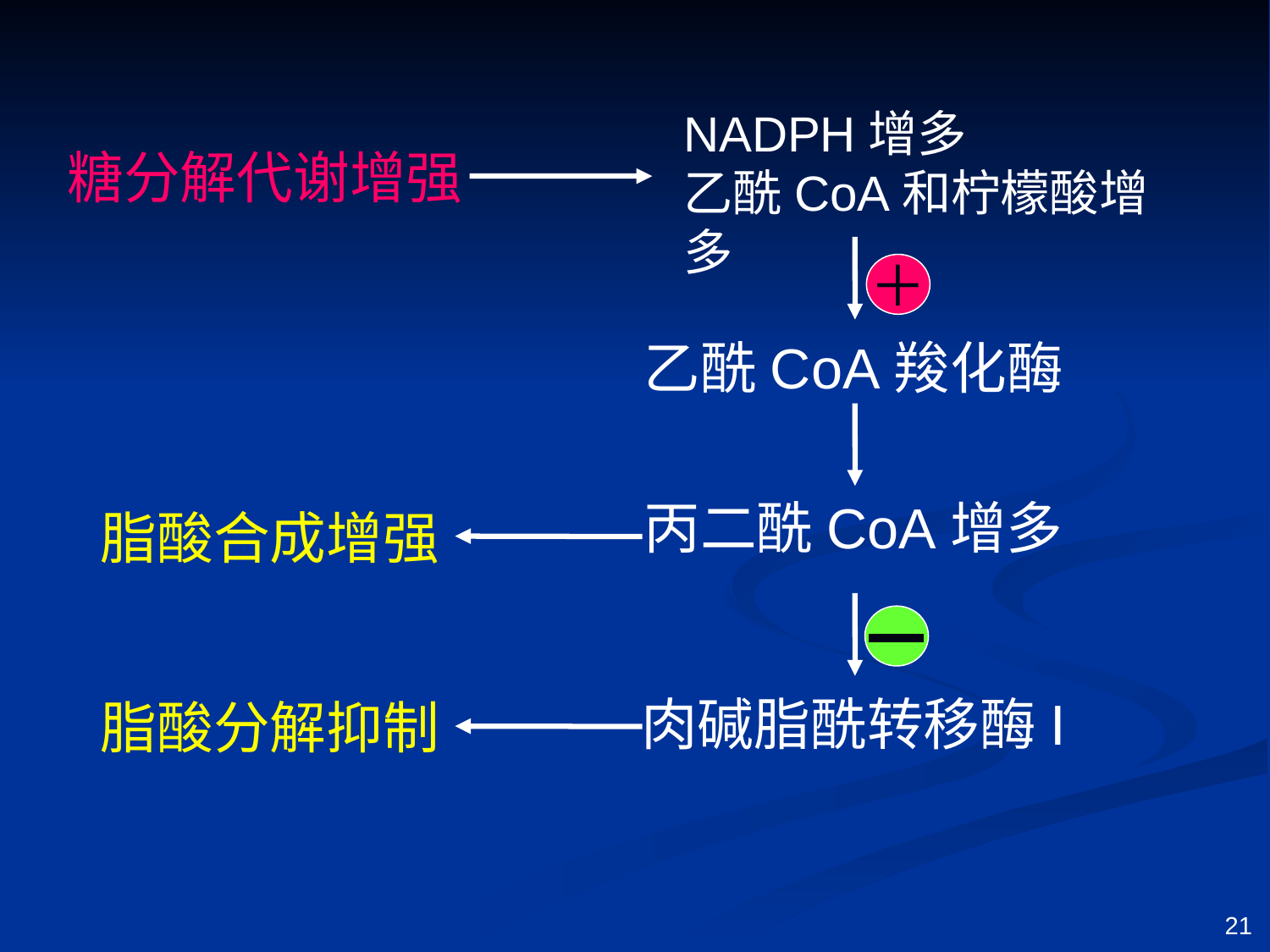

NADPH增多
乙酰CoA和柠檬酸增多
糖分解代谢增强

＋
乙酰CoA羧化酶

丙二酰CoA增多

脂酸合成增强

肉碱脂酰转移酶I
脂酸分解抑制

21